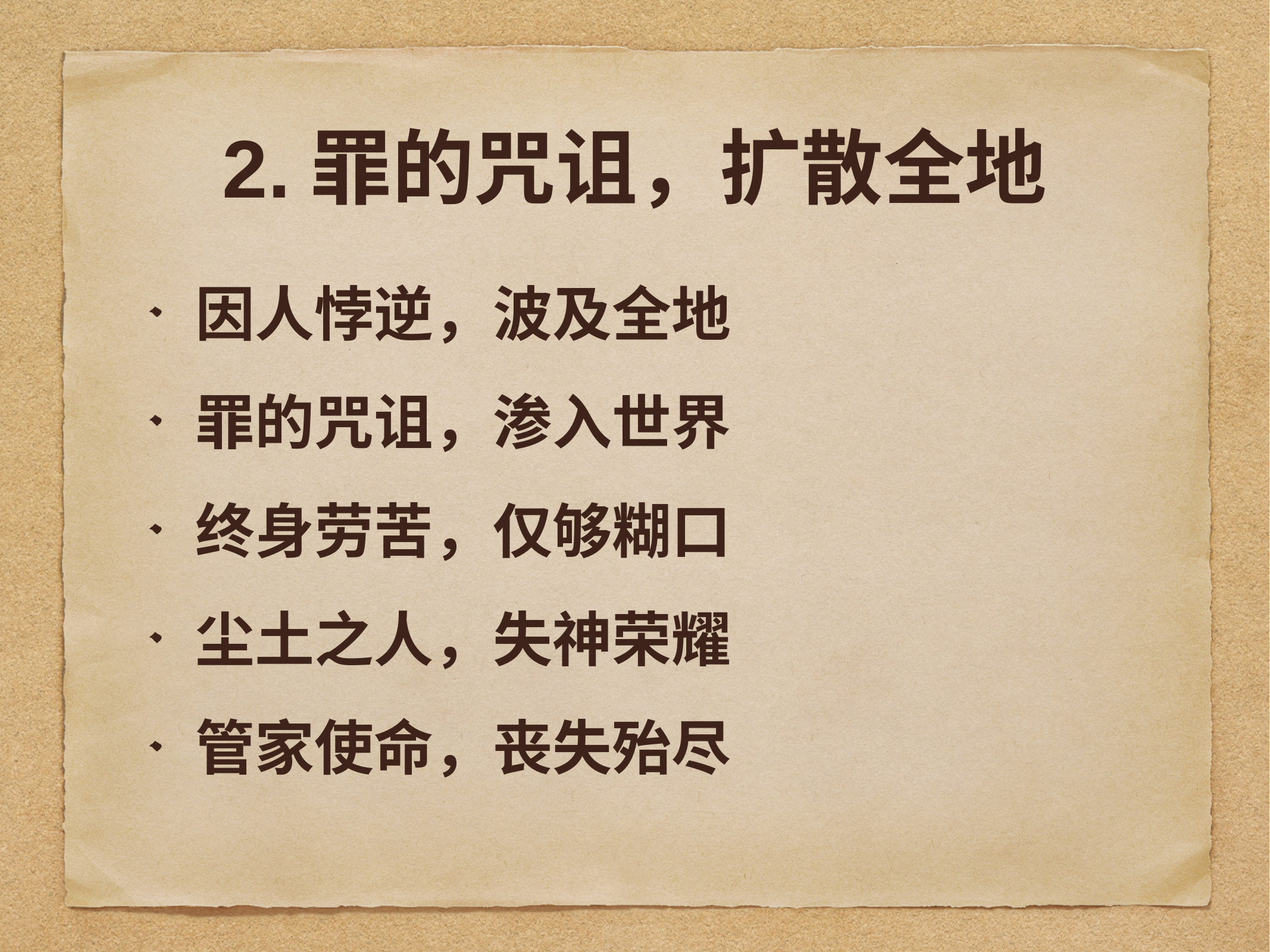

# 2.罪的咒诅，扩散全地
因人悖逆，波及全地
罪的咒诅，渗入世界
终身劳苦，仅够糊口
尘土之人，失神荣耀
管家使命，丧失殆尽